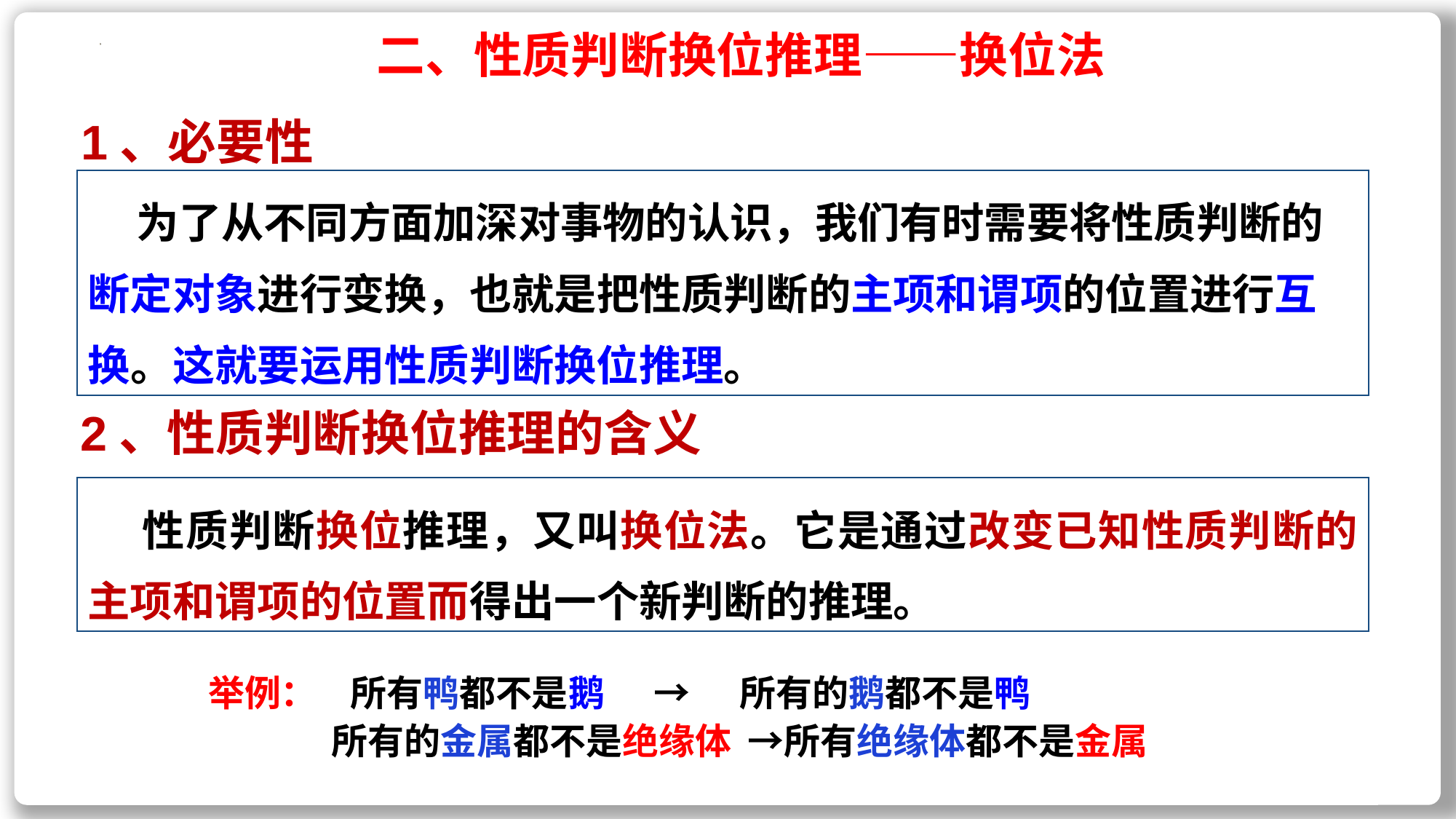

二、性质判断换位推理——换位法
1、必要性
    为了从不同方面加深对事物的认识，我们有时需要将性质判断的断定对象进行变换，也就是把性质判断的主项和谓项的位置进行互换。这就要运用性质判断换位推理。
2、性质判断换位推理的含义
    性质判断换位推理，又叫换位法。它是通过改变已知性质判断的主项和谓项的位置而得出一个新判断的推理。
举例：    所有鸭都不是鹅      →      所有的鹅都不是鸭
              所有的金属都不是绝缘体  →所有绝缘体都不是金属